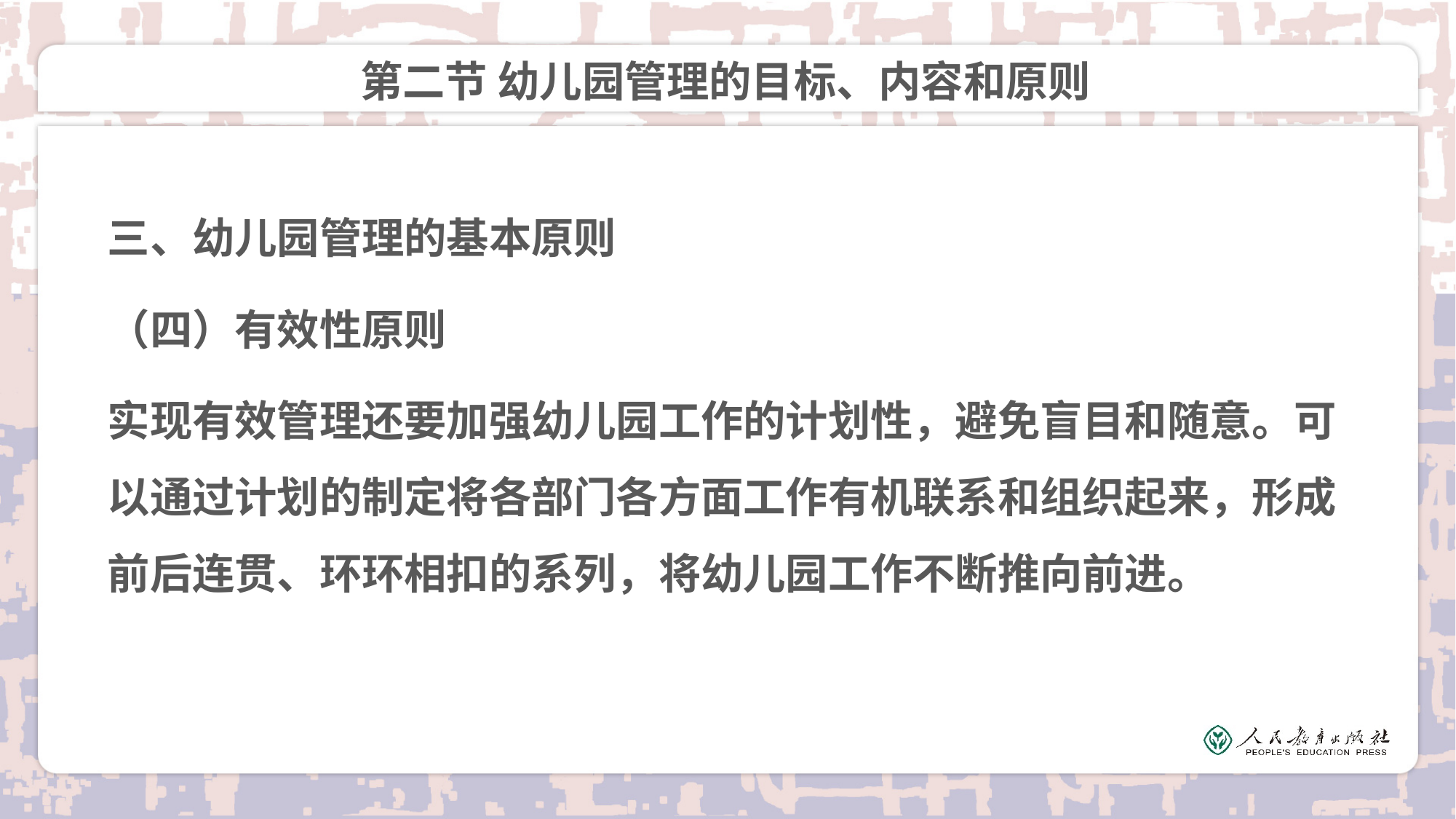

# 第二节 幼儿园管理的目标、内容和原则
三、幼儿园管理的基本原则
（四）有效性原则
实现有效管理还要加强幼儿园工作的计划性，避免盲目和随意。可以通过计划的制定将各部门各方面工作有机联系和组织起来，形成前后连贯、环环相扣的系列，将幼儿园工作不断推向前进。